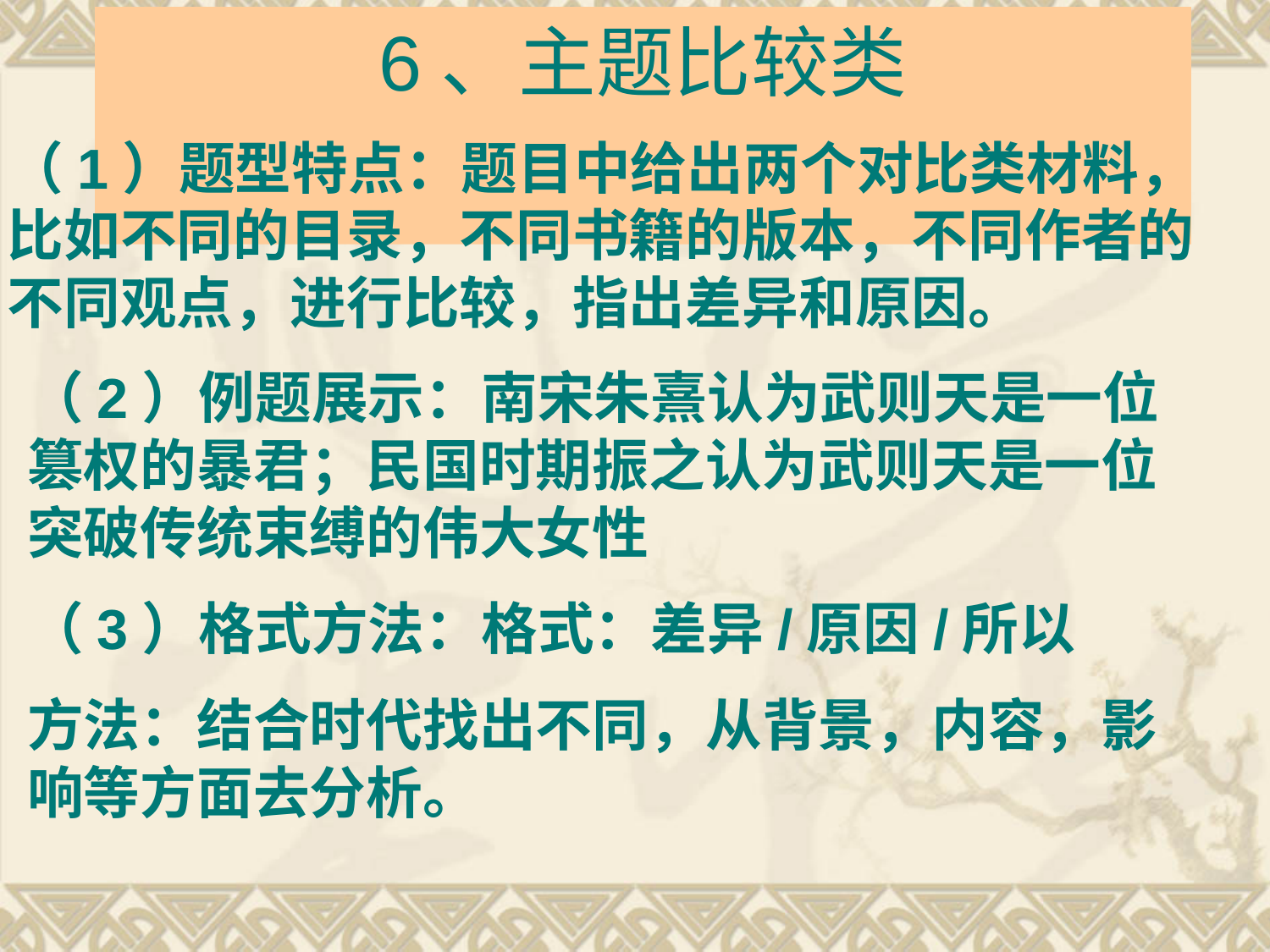

6、主题比较类

（1）题型特点：题目中给出两个对比类材料，比如不同的目录，不同书籍的版本，不同作者的不同观点，进行比较，指出差异和原因。
（2）例题展示：南宋朱熹认为武则天是一位篡权的暴君；民国时期振之认为武则天是一位突破传统束缚的伟大女性
（3）格式方法：格式：差异/原因/所以
方法：结合时代找出不同，从背景，内容，影响等方面去分析。